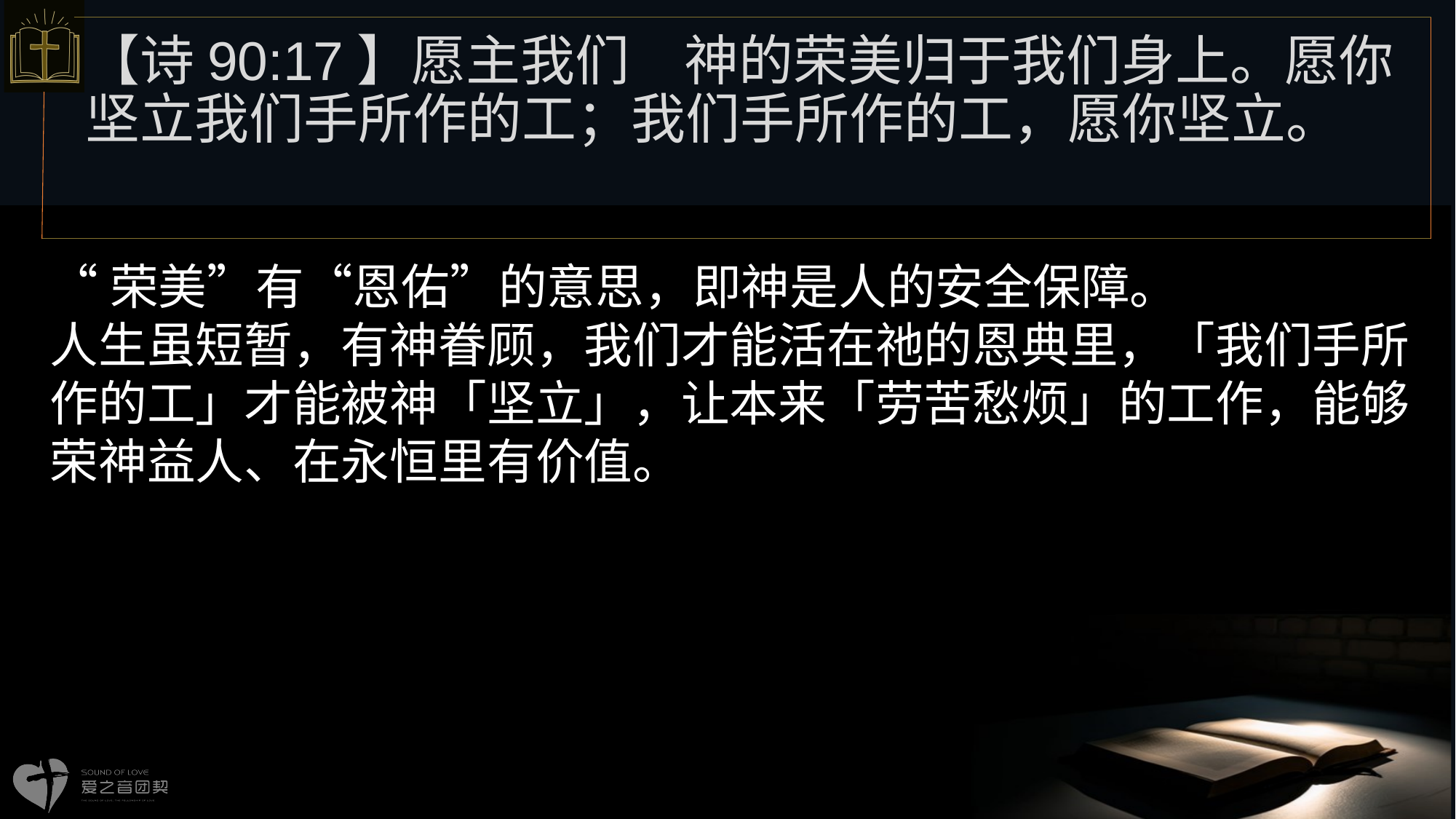

【诗90:17】愿主我们　神的荣美归于我们身上。愿你坚立我们手所作的工；我们手所作的工，愿你坚立。
# “荣美”有“恩佑”的意思，即神是人的安全保障。 人生虽短暂，有神眷顾，我们才能活在祂的恩典里，「我们手所作的工」才能被神「坚立」，让本来「劳苦愁烦」的工作，能够荣神益人、在永恒里有价值。